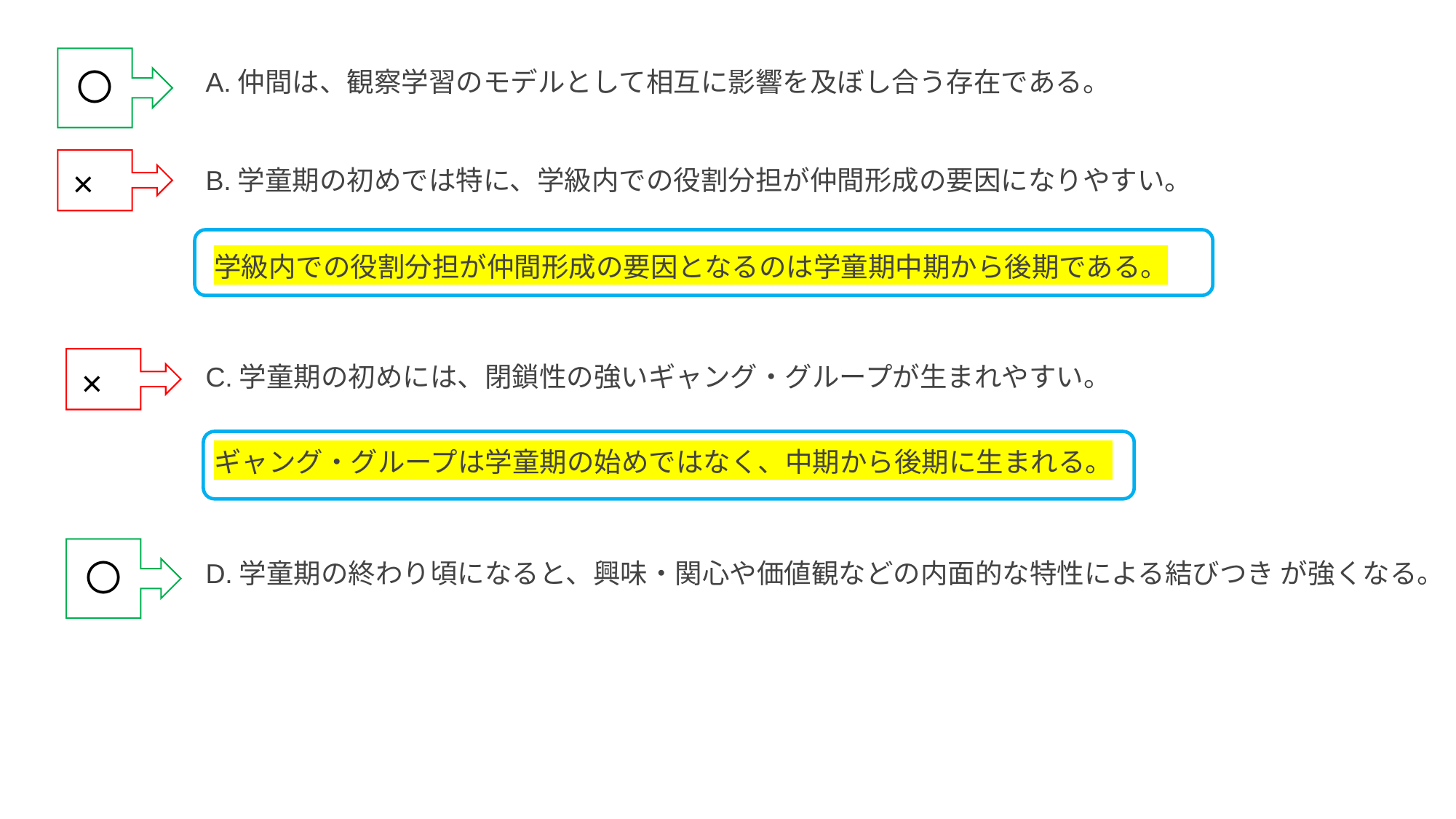

A.仲間は、観察学習のモデルとして相互に影響を及ぼし合う存在である。

B.学童期の初めでは特に、学級内での役割分担が仲間形成の要因になりやすい。

C.学童期の初めには、閉鎖性の強いギャング・グループが生まれやすい。

D.学童期の終わり頃になると、興味・関心や価値観などの内面的な特性による結びつき が強くなる。

〇

×

学級内での役割分担が仲間形成の要因となるのは学童期中期から後期である。

×

ギャング・グループは学童期の始めではなく、中期から後期に生まれる。

〇